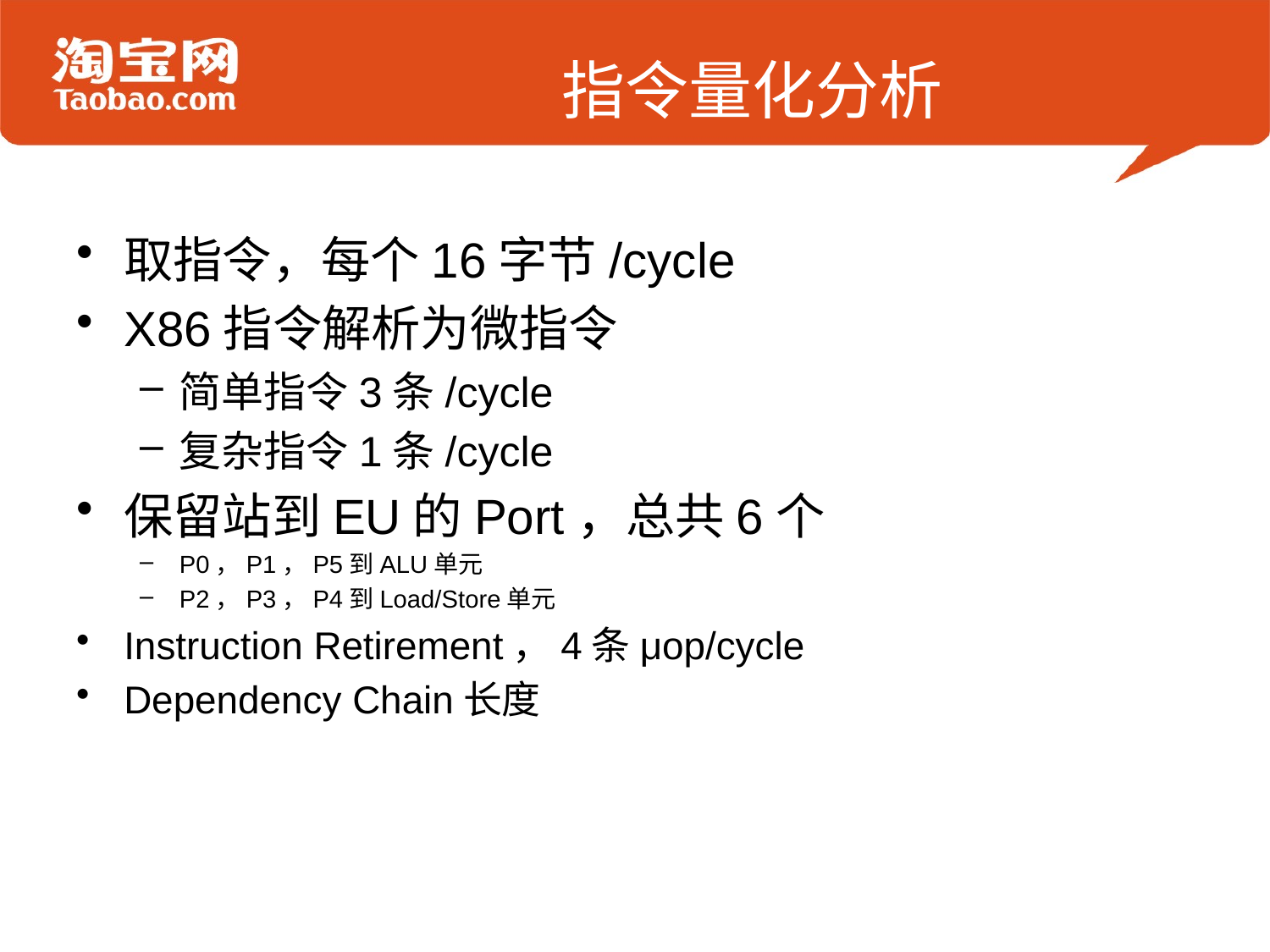

# 指令量化分析
取指令，每个16字节/cycle
X86指令解析为微指令
简单指令3条/cycle
复杂指令1条/cycle
保留站到EU的Port，总共6个
P0，P1，P5到ALU单元
P2，P3，P4到Load/Store单元
Instruction Retirement，4条μop/cycle
Dependency Chain长度